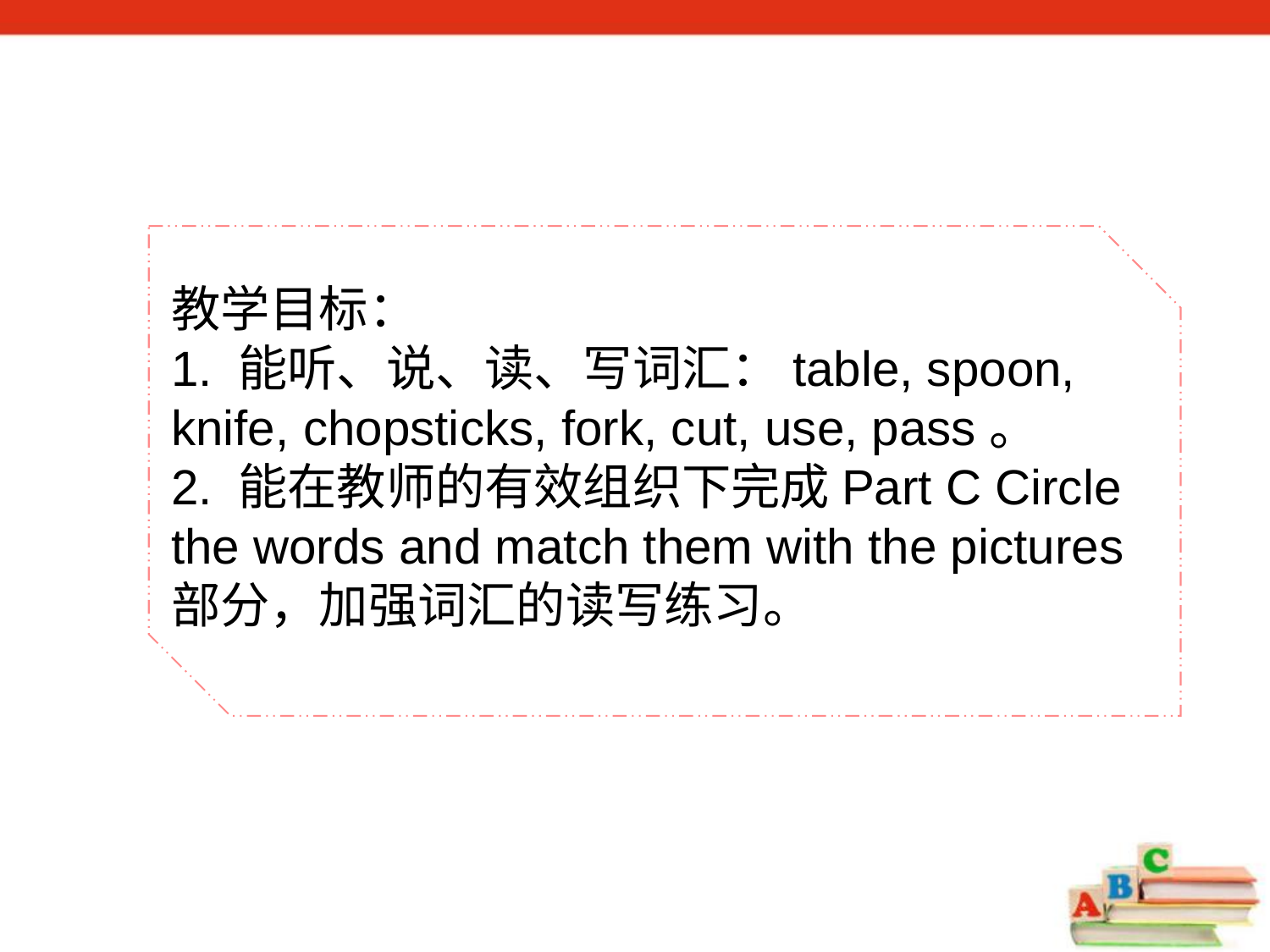

教学目标：
1. 能听、说、读、写词汇：table, spoon, knife, chopsticks, fork, cut, use, pass。
2. 能在教师的有效组织下完成Part C Circle the words and match them with the pictures部分，加强词汇的读写练习。